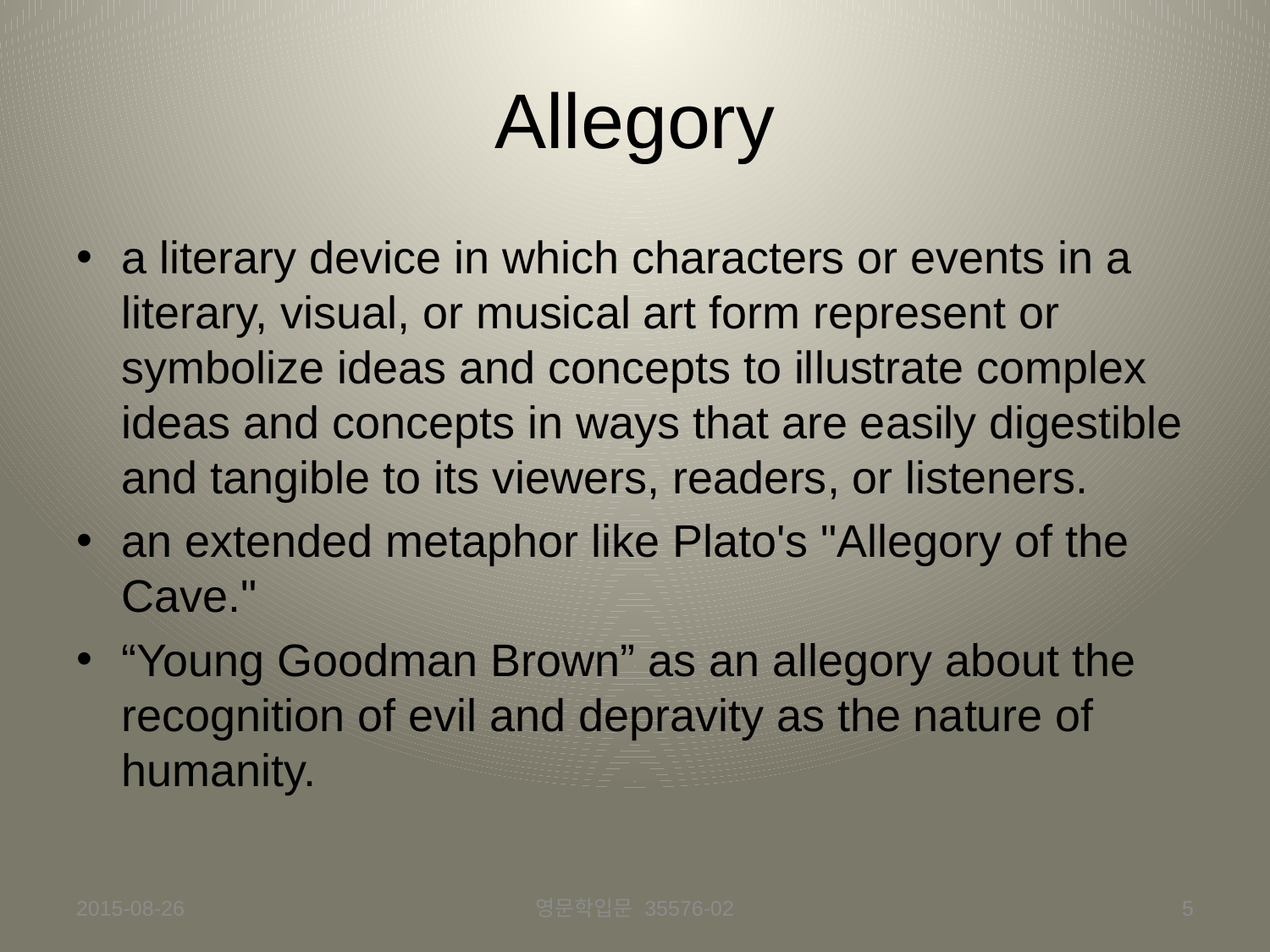

# Allegory
a literary device in which characters or events in a literary, visual, or musical art form represent or symbolize ideas and concepts to illustrate complex ideas and concepts in ways that are easily digestible and tangible to its viewers, readers, or listeners.
an extended metaphor like Plato's "Allegory of the Cave."
“Young Goodman Brown” as an allegory about the recognition of evil and depravity as the nature of humanity.
2015-08-26
영문학입문 35576-02
5